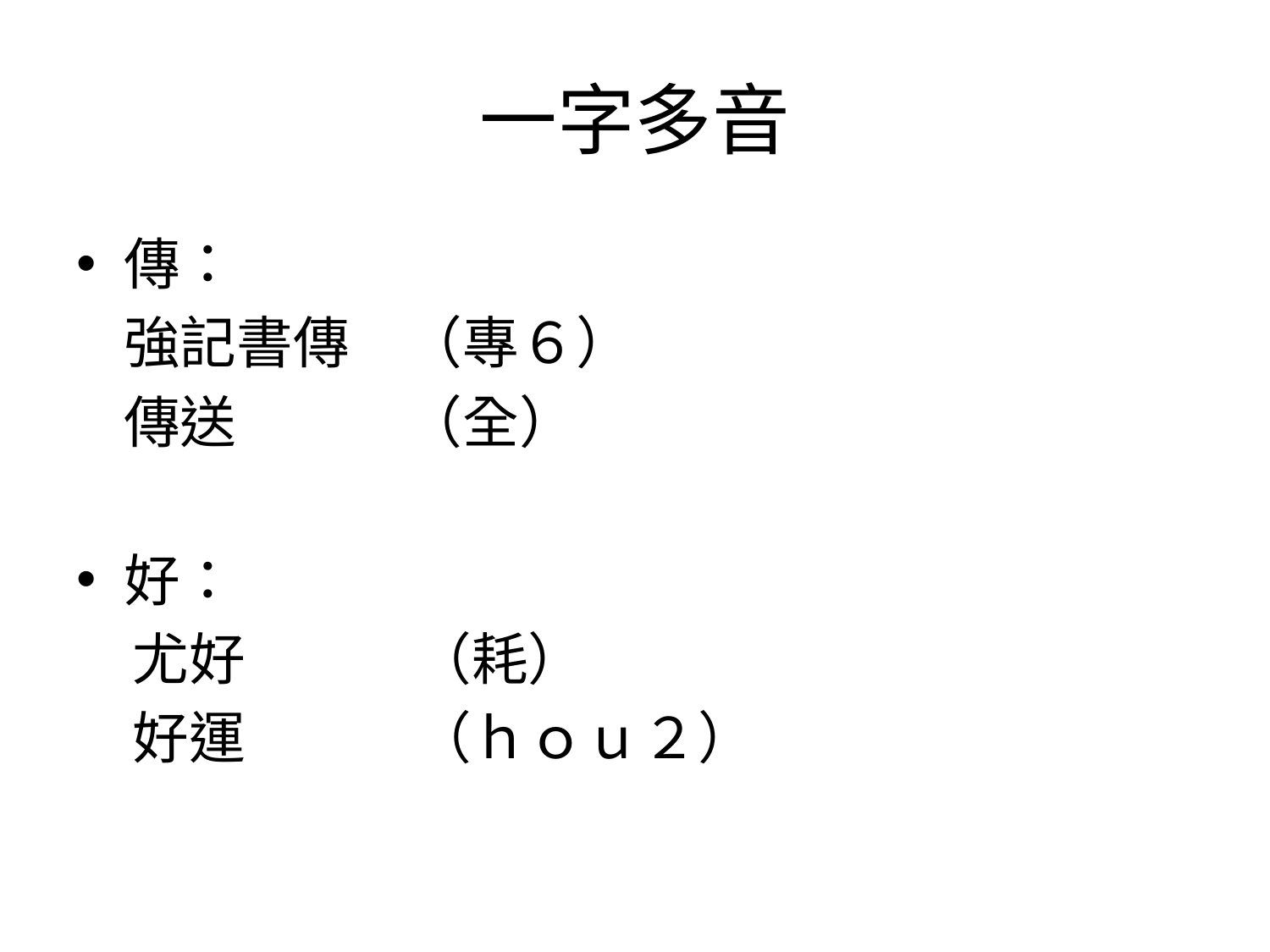

# 一字多音
傳：
	強記書傳　（專６）
	傳送　　　（全）

好：
　尤好　　　（耗）
　好運　　　（ｈｏｕ２）